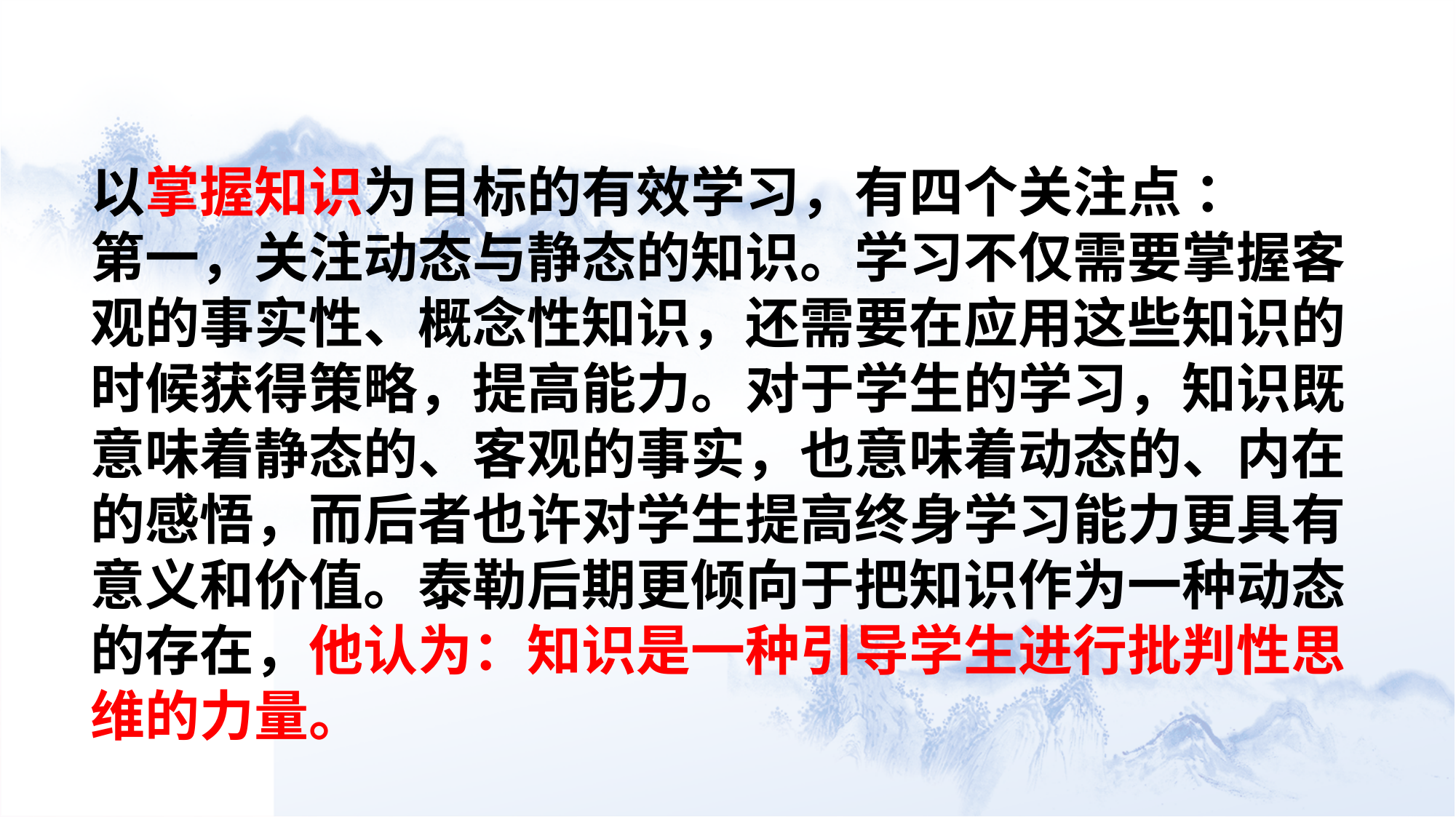

以掌握知识为目标的有效学习，有四个关注点 ：
第一，关注动态与静态的知识。学习不仅需要掌握客观的事实性、概念性知识，还需要在应用这些知识的时候获得策略，提高能力。对于学生的学习，知识既意味着静态的、客观的事实，也意味着动态的、内在的感悟，而后者也许对学生提高终身学习能力更具有意义和价值。泰勒后期更倾向于把知识作为一种动态的存在，他认为：知识是一种引导学生进行批判性思维的力量。